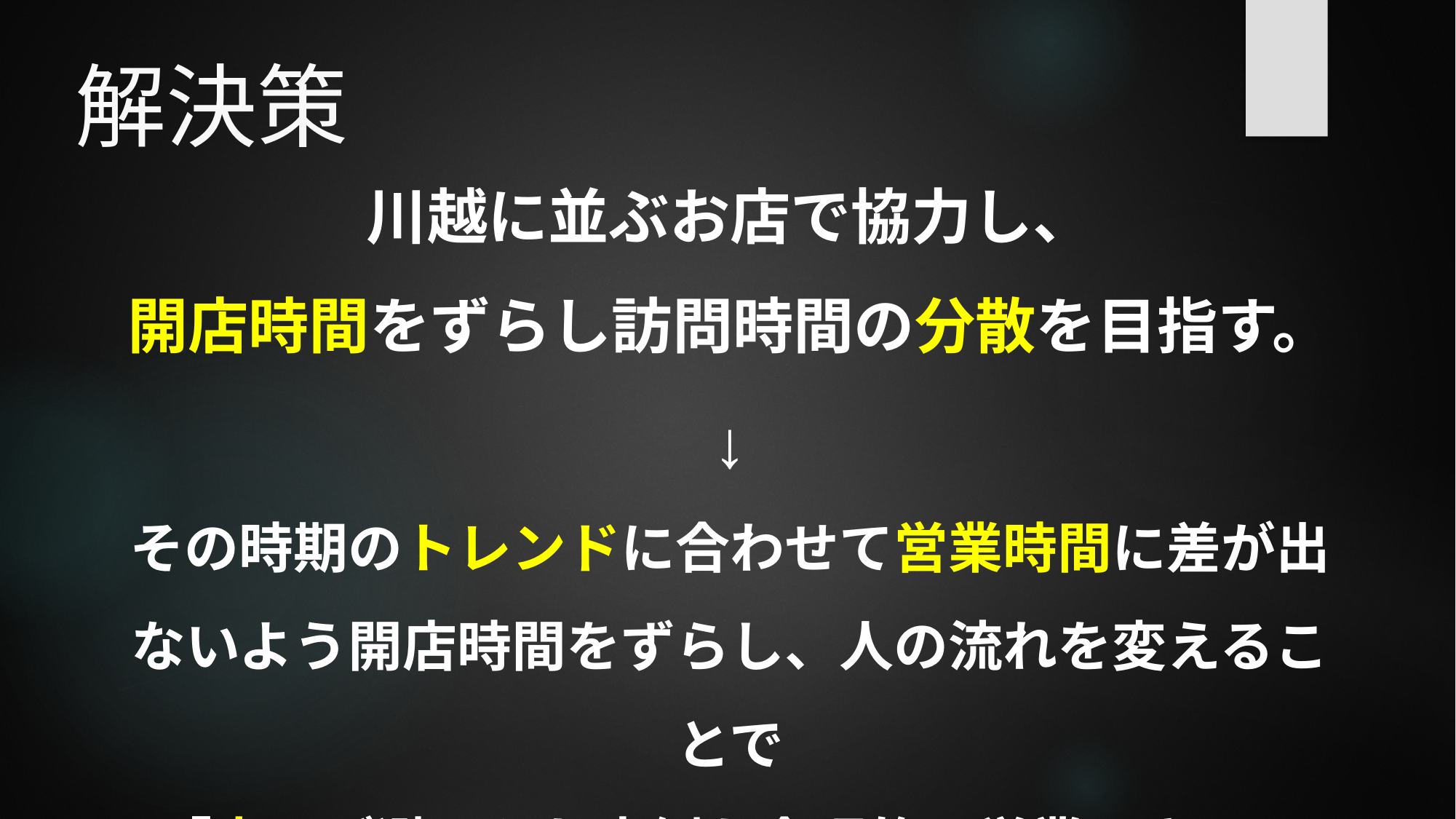

# 解決策
川越に並ぶお店で協力し、
開店時間をずらし訪問時間の分散を目指す。
↓
その時期のトレンドに合わせて営業時間に差が出ないよう開店時間をずらし、人の流れを変えることで
「密」が避けられ店側も合理的に営業できる。